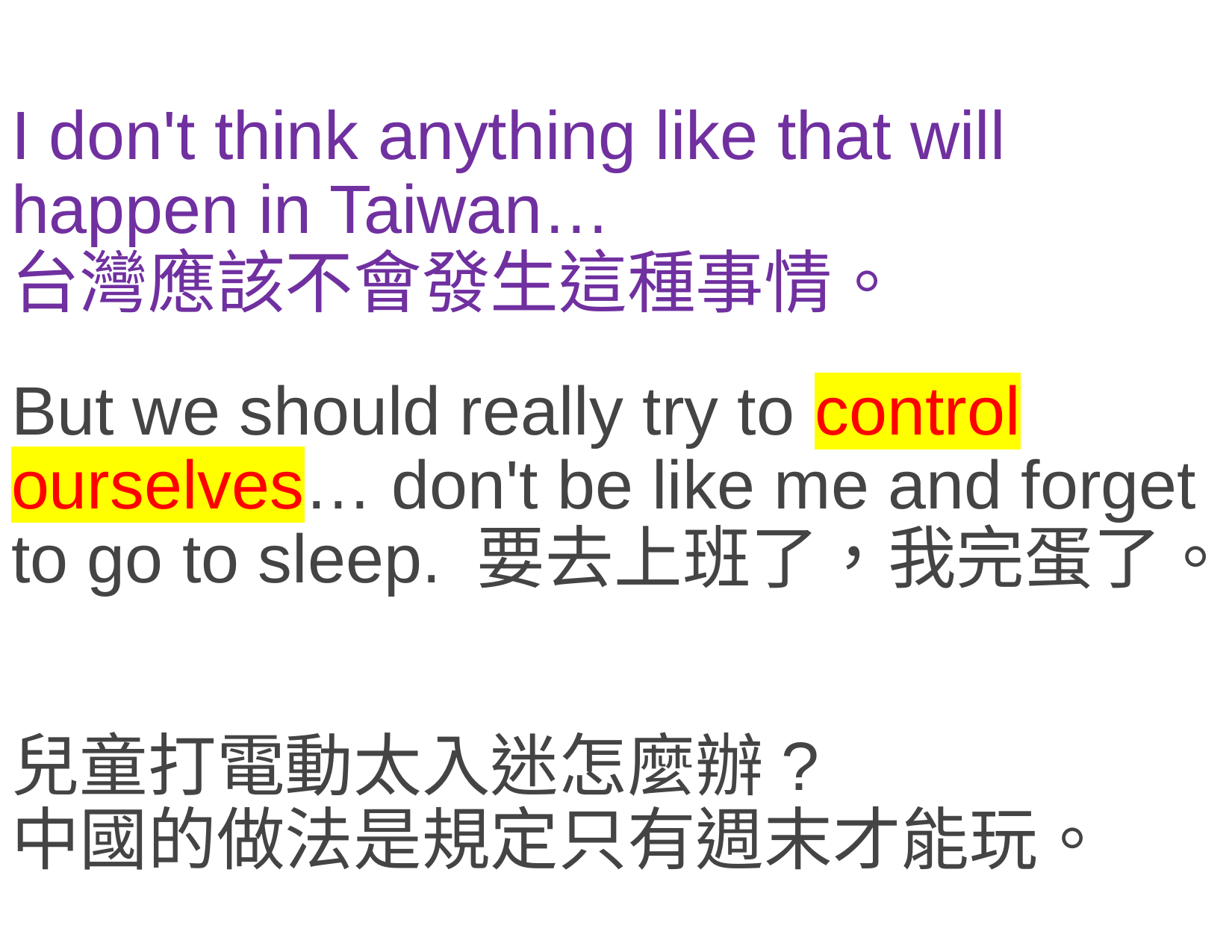

# I don't think anything like that will happen in Taiwan… 台灣應該不會發生這種事情。 But we should really try to control ourselves… don't be like me and forget to go to sleep. 要去上班了，我完蛋了。 兒童打電動太入迷怎麼辦? 中國的做法是規定只有週末才能玩。